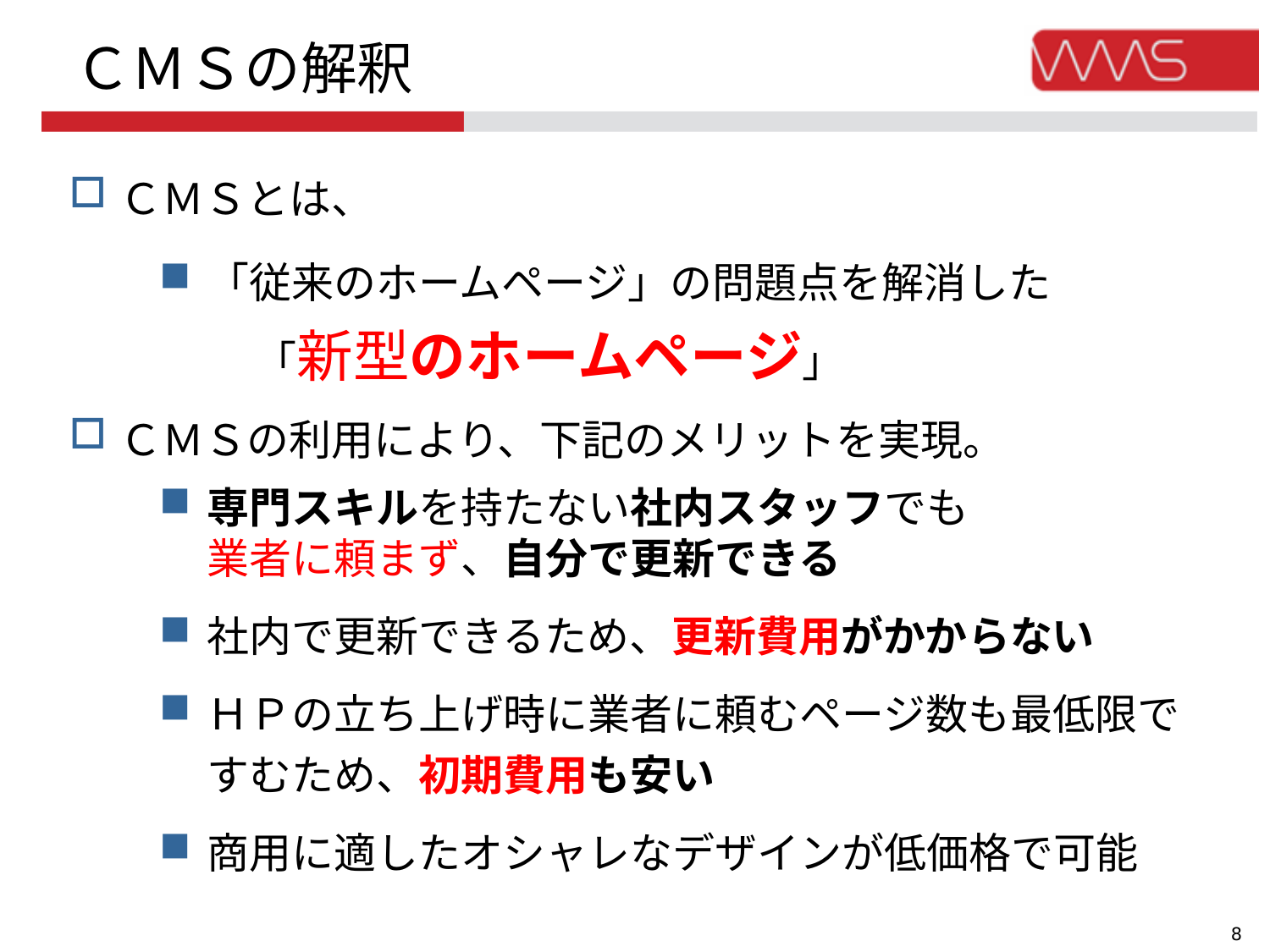

# ＣＭＳの解釈
ＣＭＳとは、
「従来のホームページ」の問題点を解消した
     「新型のホームページ」
ＣＭＳの利用により、下記のメリットを実現。
専門スキルを持たない社内スタッフでも
業者に頼まず、自分で更新できる
社内で更新できるため、更新費用がかからない
ＨＰの立ち上げ時に業者に頼むページ数も最低限ですむため、初期費用も安い
商用に適したオシャレなデザインが低価格で可能
8